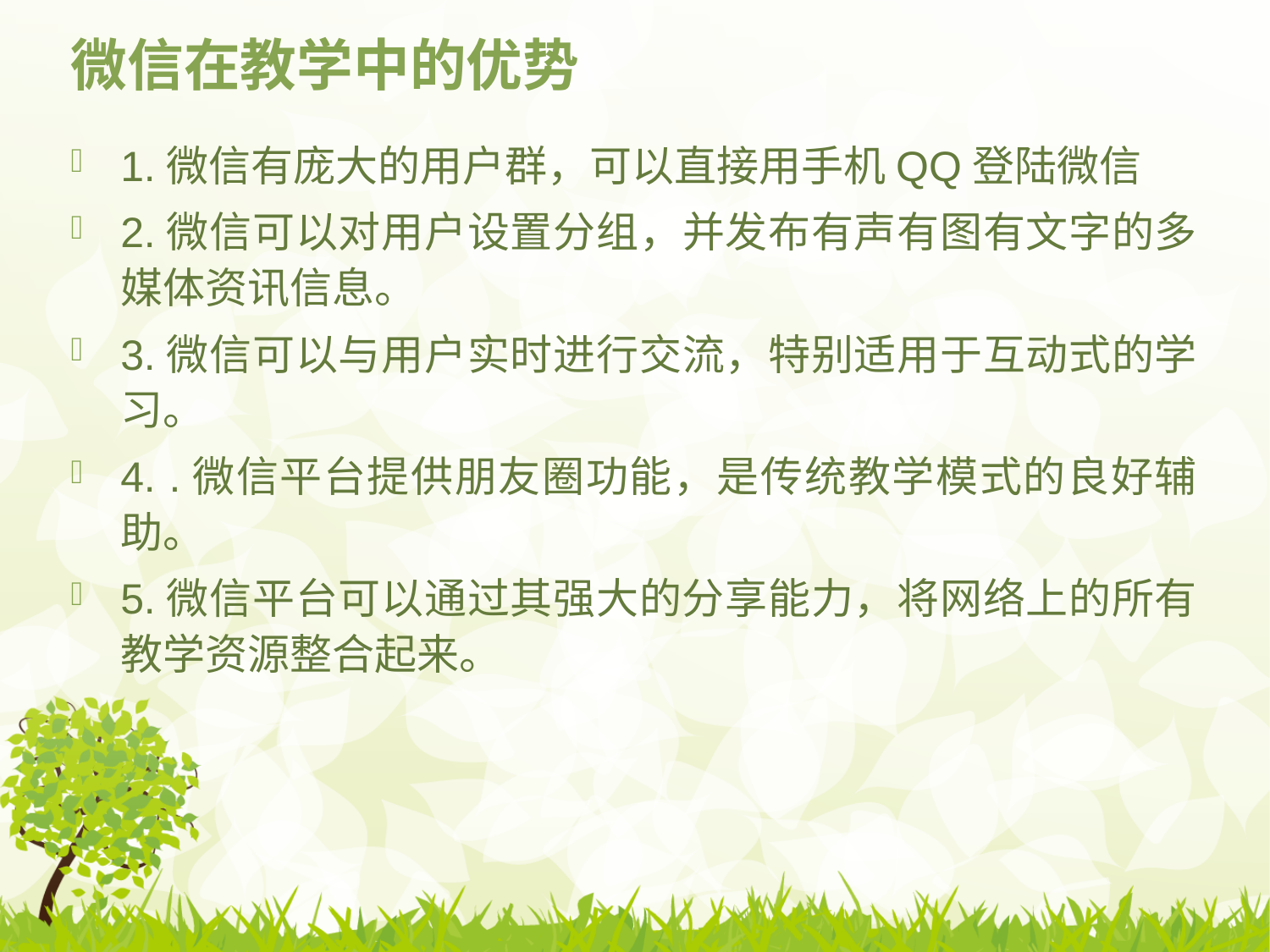

# 微信在教学中的优势
1.微信有庞大的用户群，可以直接用手机QQ登陆微信
2.微信可以对用户设置分组，并发布有声有图有文字的多媒体资讯信息。
3.微信可以与用户实时进行交流，特别适用于互动式的学习。
4. .微信平台提供朋友圈功能，是传统教学模式的良好辅助。
5.微信平台可以通过其强大的分享能力，将网络上的所有教学资源整合起来。